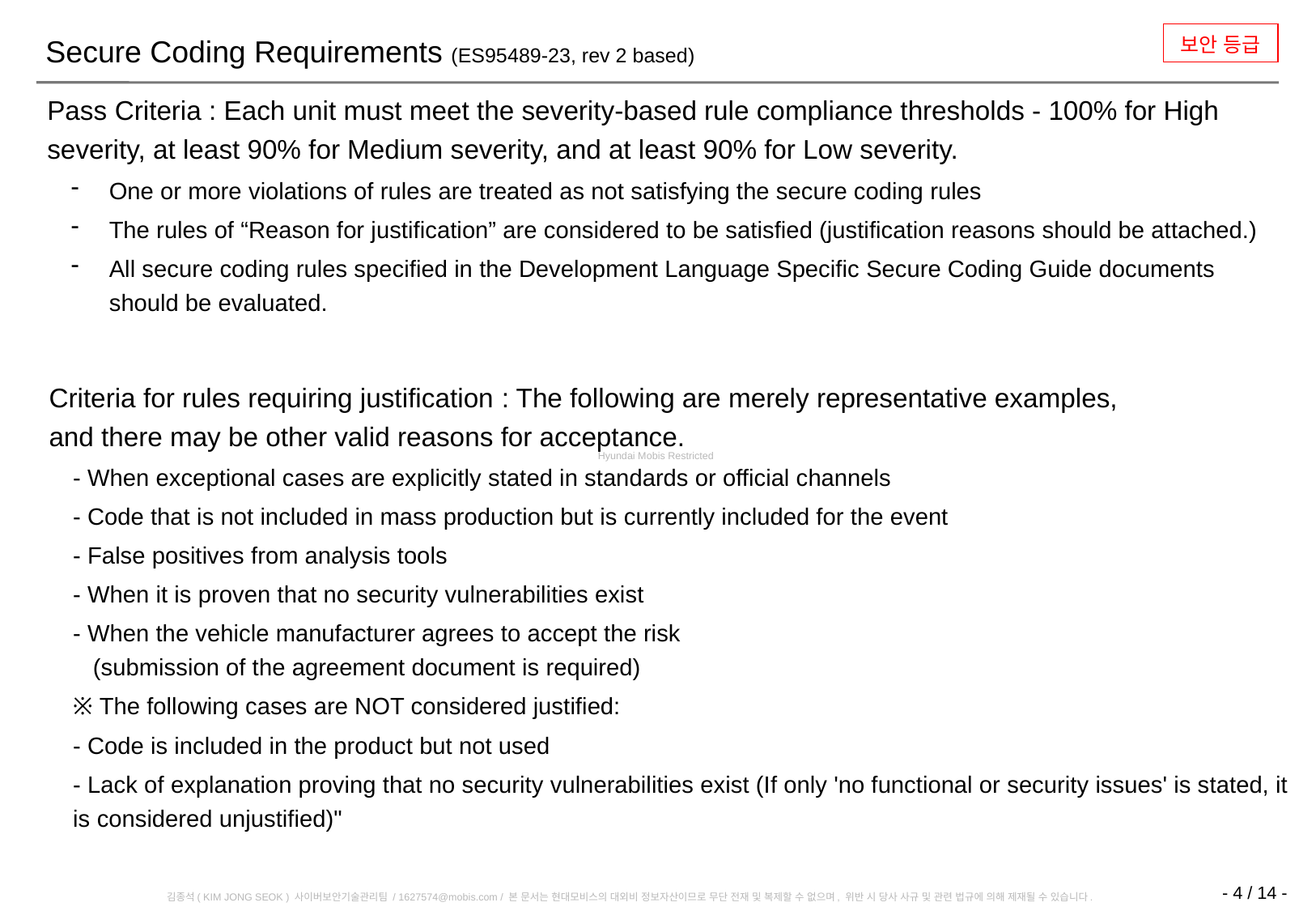

보안 등급
Secure Coding Requirements (ES95489-23, rev 2 based)
Pass Criteria : Each unit must meet the severity-based rule compliance thresholds - 100% for High severity, at least 90% for Medium severity, and at least 90% for Low severity.
One or more violations of rules are treated as not satisfying the secure coding rules
The rules of “Reason for justification” are considered to be satisfied (justification reasons should be attached.)
All secure coding rules specified in the Development Language Specific Secure Coding Guide documents should be evaluated.

Criteria for rules requiring justification : The following are merely representative examples,
and there may be other valid reasons for acceptance.
- When exceptional cases are explicitly stated in standards or official channels
- Code that is not included in mass production but is currently included for the event
- False positives from analysis tools
- When it is proven that no security vulnerabilities exist
- When the vehicle manufacturer agrees to accept the risk
   (submission of the agreement document is required)
※ The following cases are NOT considered justified:
- Code is included in the product but not used
- Lack of explanation proving that no security vulnerabilities exist (If only 'no functional or security issues' is stated, it is considered unjustified)"